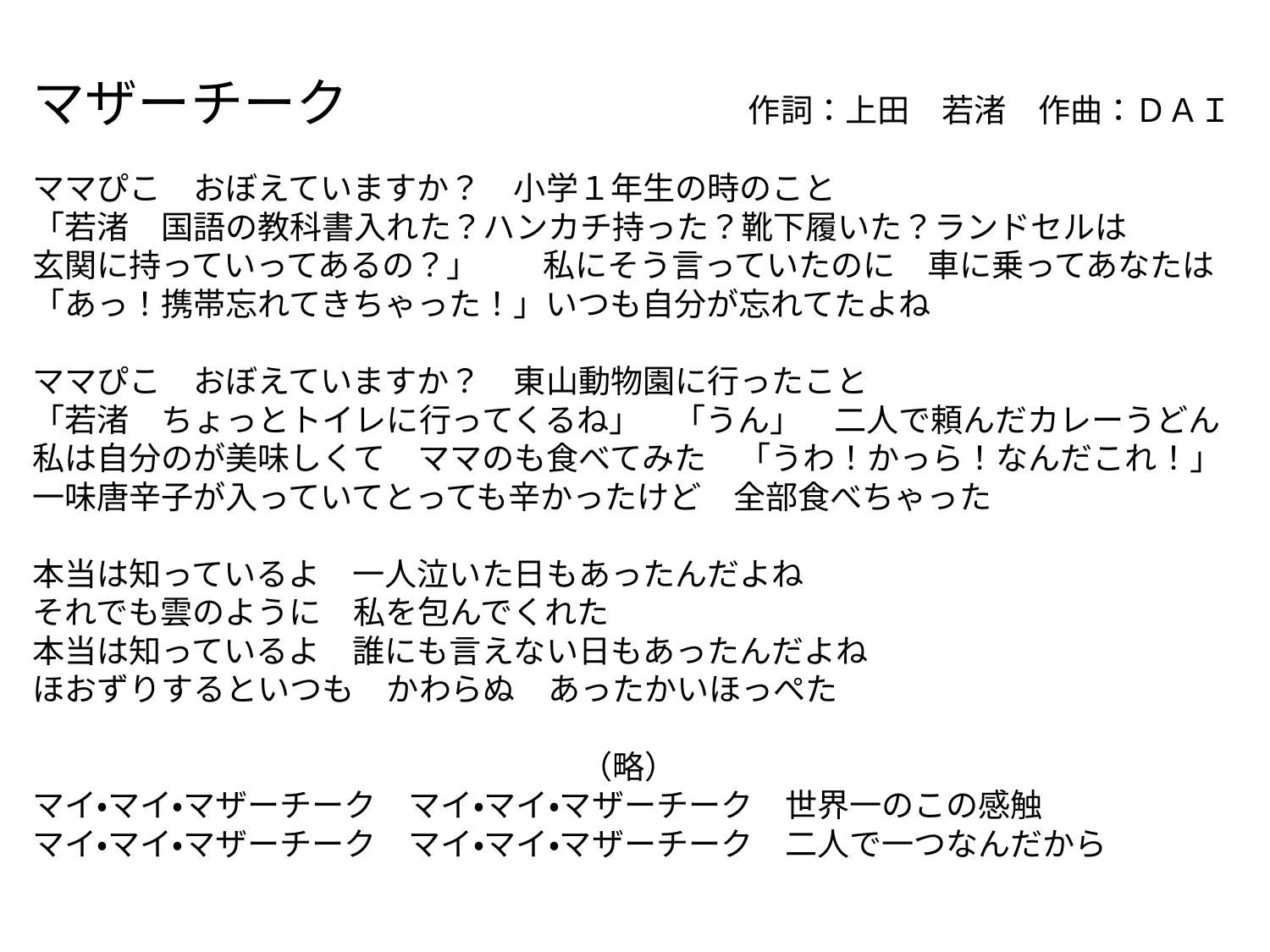

# マザーチーク　　　　　　　　　　　　作詞：上田　若渚　作曲：ＤＡＩ ママぴこ　おぼえていますか？　小学１年生の時のこと　 「若渚　国語の教科書入れた？ハンカチ持った？靴下履いた？ランドセルは 玄関に持っていってあるの？」　　私にそう言っていたのに　車に乗ってあなたは 「あっ！携帯忘れてきちゃった！」いつも自分が忘れてたよね ママぴこ　おぼえていますか？　東山動物園に行ったこと 「若渚　ちょっとトイレに行ってくるね」　「うん」　二人で頼んだカレーうどん　 私は自分のが美味しくて　ママのも食べてみた　「うわ！かっら！なんだこれ！」 一味唐辛子が入っていてとっても辛かったけど　全部食べちゃった 本当は知っているよ　一人泣いた日もあったんだよね それでも雲のように　私を包んでくれた 本当は知っているよ　誰にも言えない日もあったんだよね ほおずりするといつも　かわらぬ　あったかいほっぺた 　　　　　　　　　　　　　　　　　（略） マイ・マイ・マザーチーク　マイ・マイ・マザーチーク　世界一のこの感触 マイ・マイ・マザーチーク　マイ・マイ・マザーチーク　二人で一つなんだから